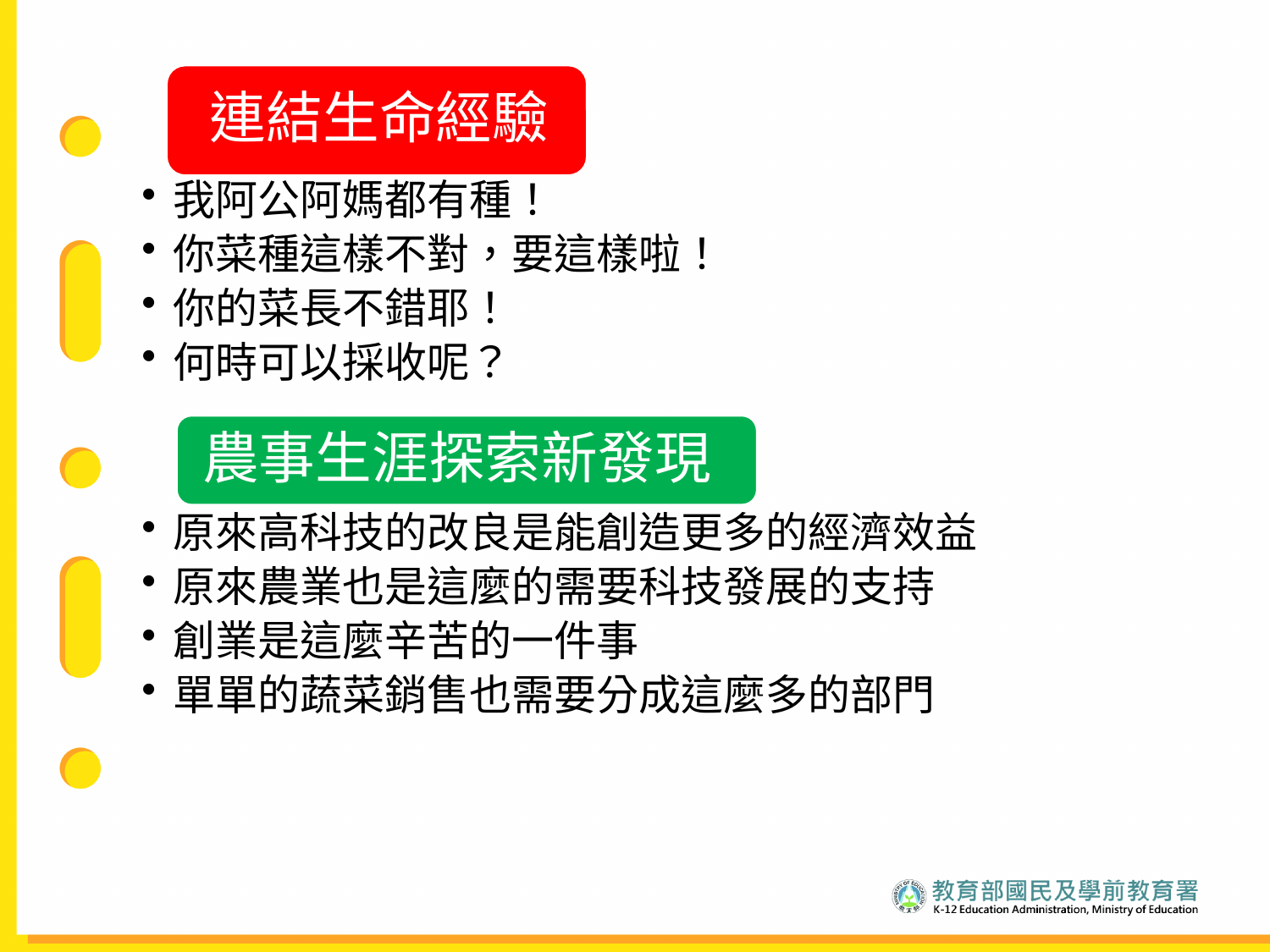

連結生命經驗
我阿公阿媽都有種！
你菜種這樣不對，要這樣啦！
你的菜長不錯耶！
何時可以採收呢？
農事生涯探索新發現
原來高科技的改良是能創造更多的經濟效益
原來農業也是這麼的需要科技發展的支持
創業是這麼辛苦的一件事
單單的蔬菜銷售也需要分成這麼多的部門